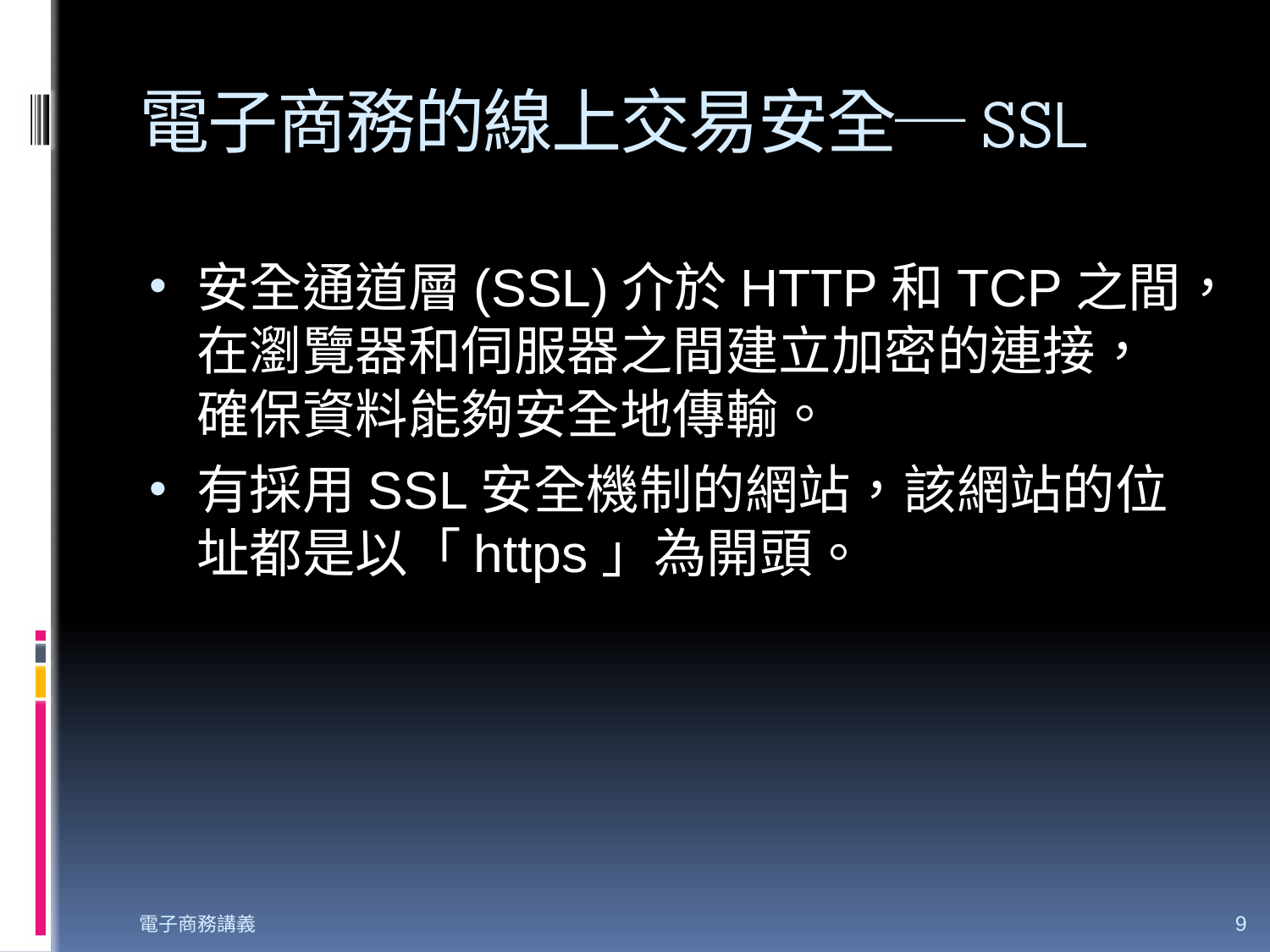

# 電子商務的線上交易安全─SSL
安全通道層(SSL)介於HTTP和TCP之間，在瀏覽器和伺服器之間建立加密的連接，確保資料能夠安全地傳輸。
有採用SSL安全機制的網站，該網站的位址都是以「https」為開頭。
電子商務講義
9